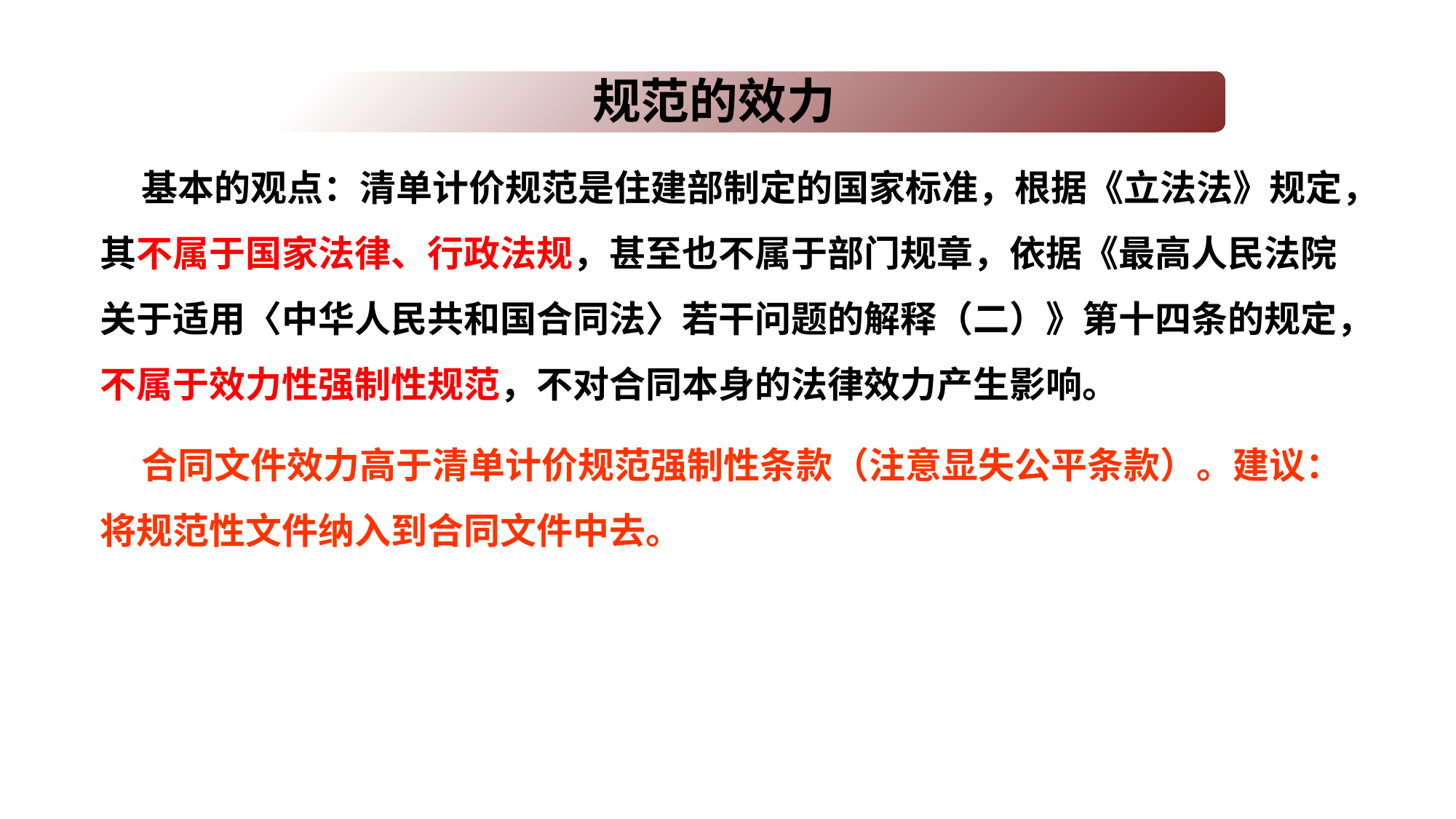

# 规范的效力

    基本的观点：清单计价规范是住建部制定的国家标准，根据《立法法》规定，其不属于国家法律、行政法规，甚至也不属于部门规章，依据《最高人民法院关于适用〈中华人民共和国合同法〉若干问题的解释（二）》第十四条的规定，不属于效力性强制性规范，不对合同本身的法律效力产生影响。
    合同文件效力高于清单计价规范强制性条款（注意显失公平条款）。建议：将规范性文件纳入到合同文件中去。